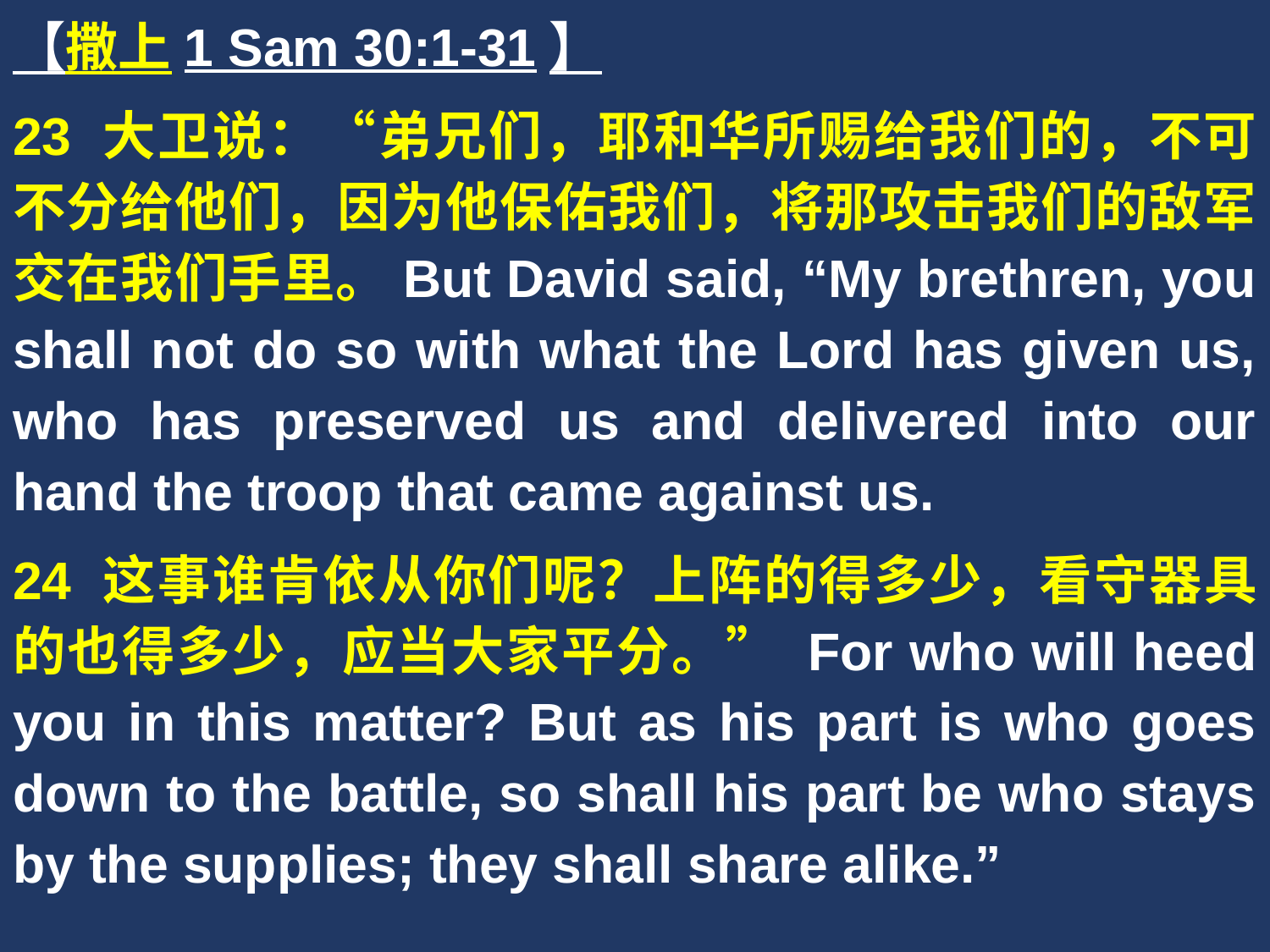

【撒上1 Sam 30:1-31】
23 大卫说：“弟兄们，耶和华所赐给我们的，不可不分给他们，因为他保佑我们，将那攻击我们的敌军交在我们手里。But David said, “My brethren, you shall not do so with what the Lord has given us, who has preserved us and delivered into our hand the troop that came against us.
24 这事谁肯依从你们呢？上阵的得多少，看守器具的也得多少，应当大家平分。” For who will heed you in this matter? But as his part is who goes down to the battle, so shall his part be who stays by the supplies; they shall share alike.”